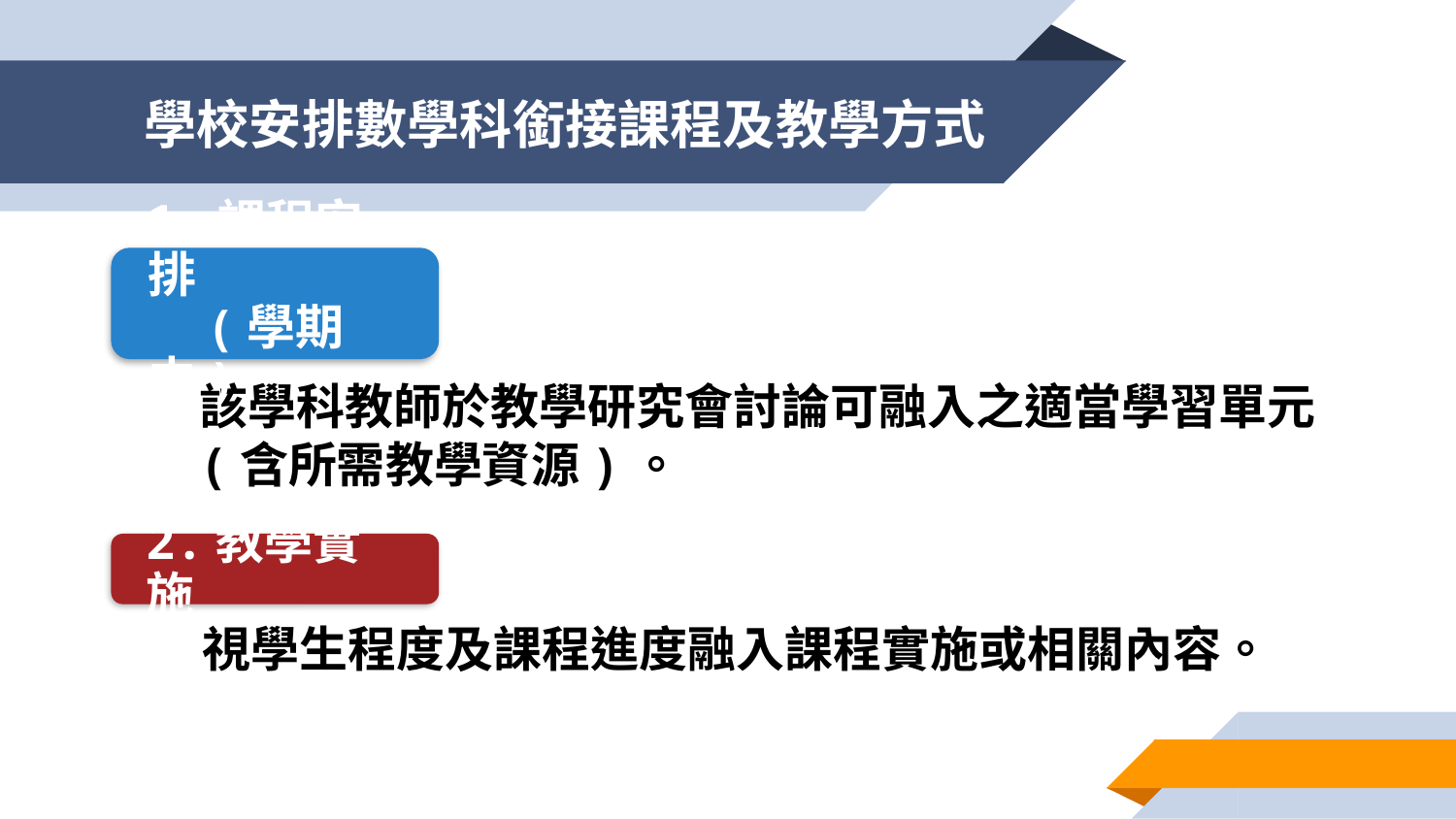

# 學校安排數學科銜接課程及教學方式

1.課程安排
  (學期中)
該學科教師於教學研究會討論可融入之適當學習單元
(含所需教學資源)。

2.教學實施
視學生程度及課程進度融入課程實施或相關內容。